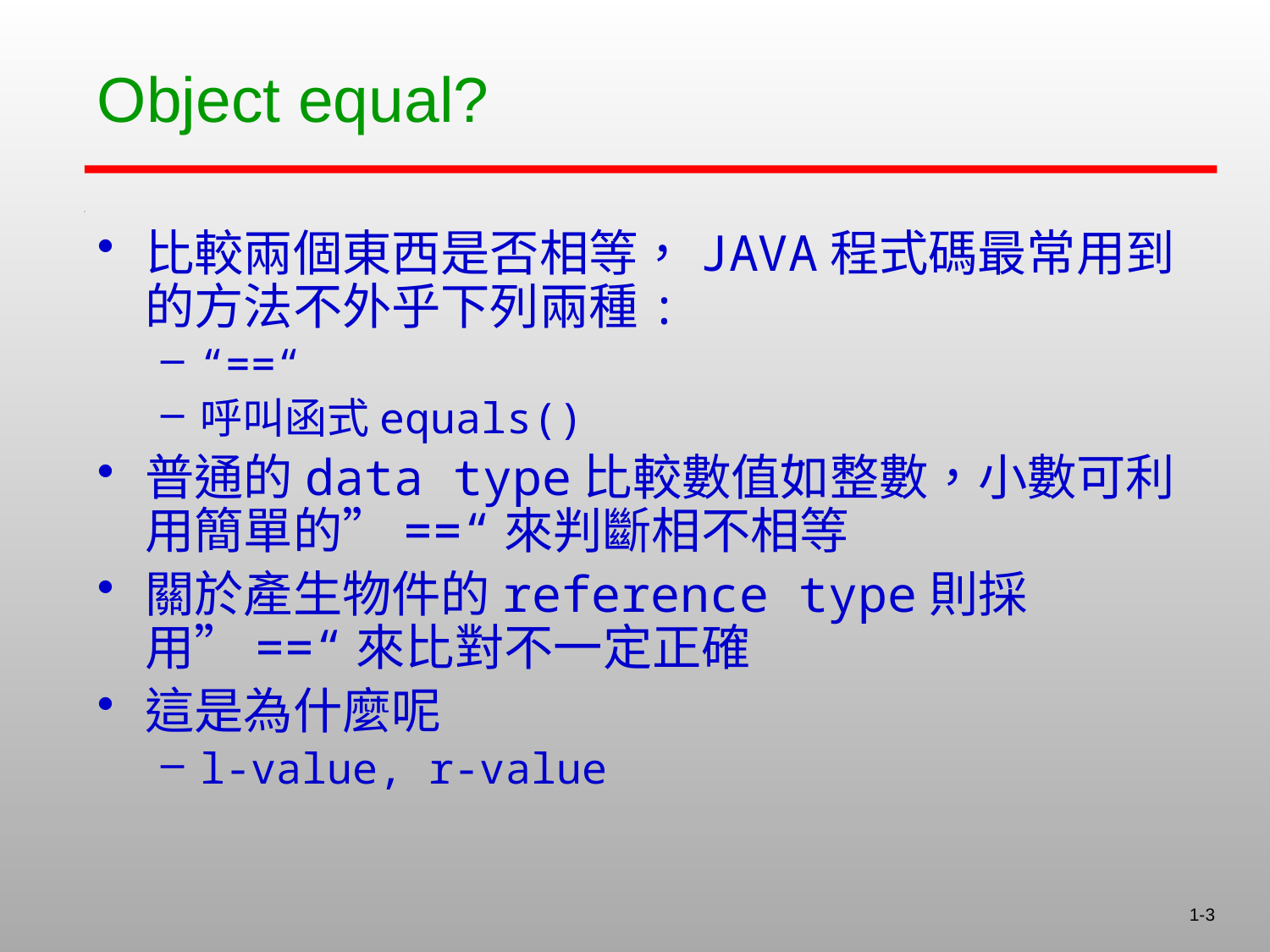

# Object equal?
比較兩個東西是否相等，JAVA程式碼最常用到的方法不外乎下列兩種:
“==“
呼叫函式equals()
普通的data type比較數值如整數，小數可利用簡單的”==“來判斷相不相等
關於產生物件的reference type則採用”==“來比對不一定正確
這是為什麼呢
l-value, r-value
1-3